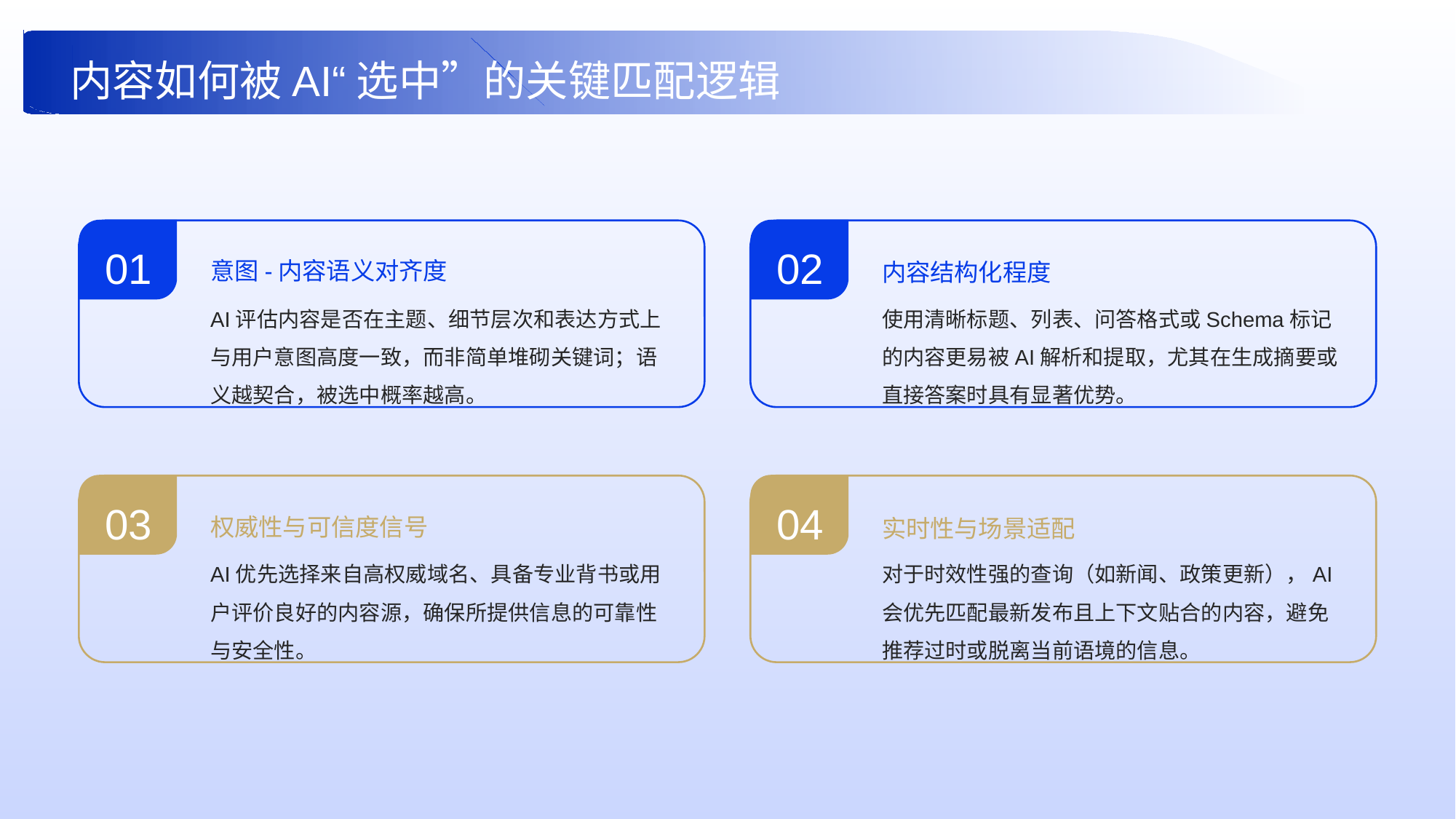

内容如何被AI“选中”的关键匹配逻辑

01
02
内容结构化程度
意图-内容语义对齐度
AI评估内容是否在主题、细节层次和表达方式上与用户意图高度一致，而非简单堆砌关键词；语义越契合，被选中概率越高。
使用清晰标题、列表、问答格式或Schema标记的内容更易被AI解析和提取，尤其在生成摘要或直接答案时具有显著优势。

03
04
权威性与可信度信号
实时性与场景适配
AI优先选择来自高权威域名、具备专业背书或用户评价良好的内容源，确保所提供信息的可靠性与安全性。
对于时效性强的查询（如新闻、政策更新），AI会优先匹配最新发布且上下文贴合的内容，避免推荐过时或脱离当前语境的信息。